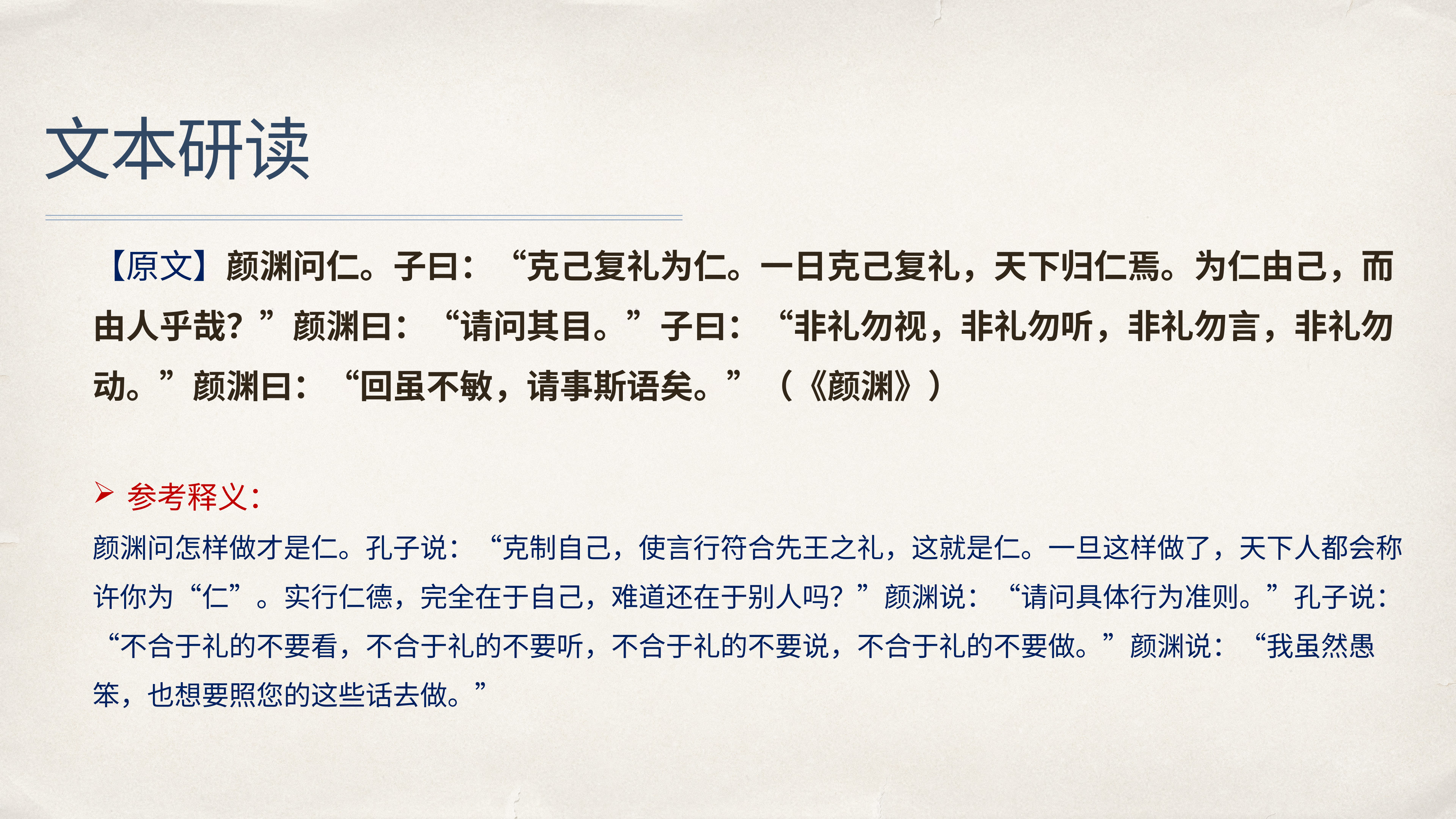

# 文本研读

【原文】颜渊问仁。子曰：“克己复礼为仁。一日克己复礼，天下归仁焉。为仁由己，而由人乎哉？”颜渊曰：“请问其目。”子曰：“非礼勿视，非礼勿听，非礼勿言，非礼勿动。”颜渊曰：“回虽不敏，请事斯语矣。”（《颜渊》）

参考释义：
颜渊问怎样做才是仁。孔子说：“克制自己，使言行符合先王之礼，这就是仁。一旦这样做了，天下人都会称许你为“仁”。实行仁德，完全在于自己，难道还在于别人吗？”颜渊说：“请问具体行为准则。”孔子说：“不合于礼的不要看，不合于礼的不要听，不合于礼的不要说，不合于礼的不要做。”颜渊说：“我虽然愚笨，也想要照您的这些话去做。”